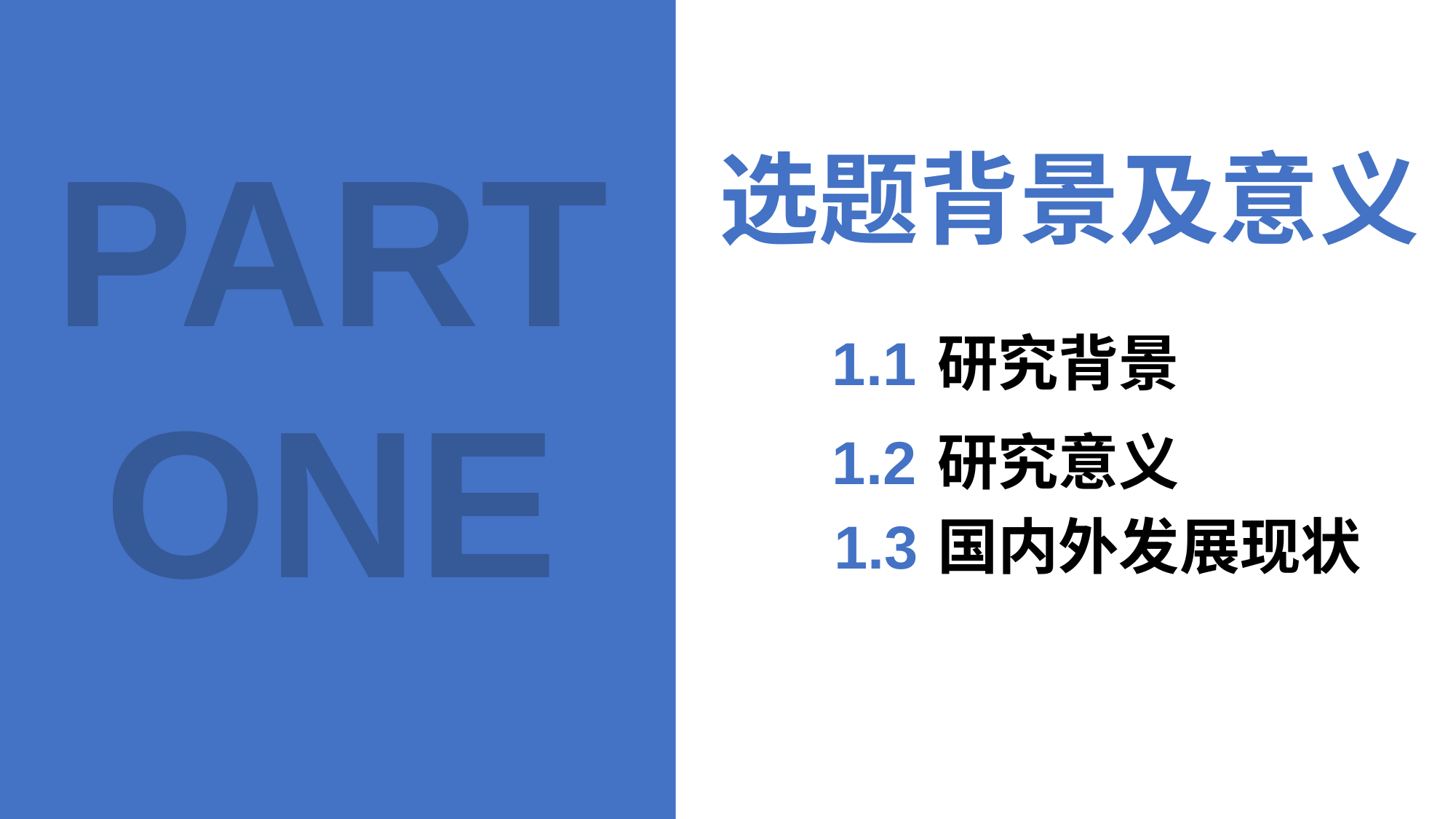

PART
ONE
选题背景及意义
1.1
研究背景
1.2
研究意义
1.3
国内外发展现状